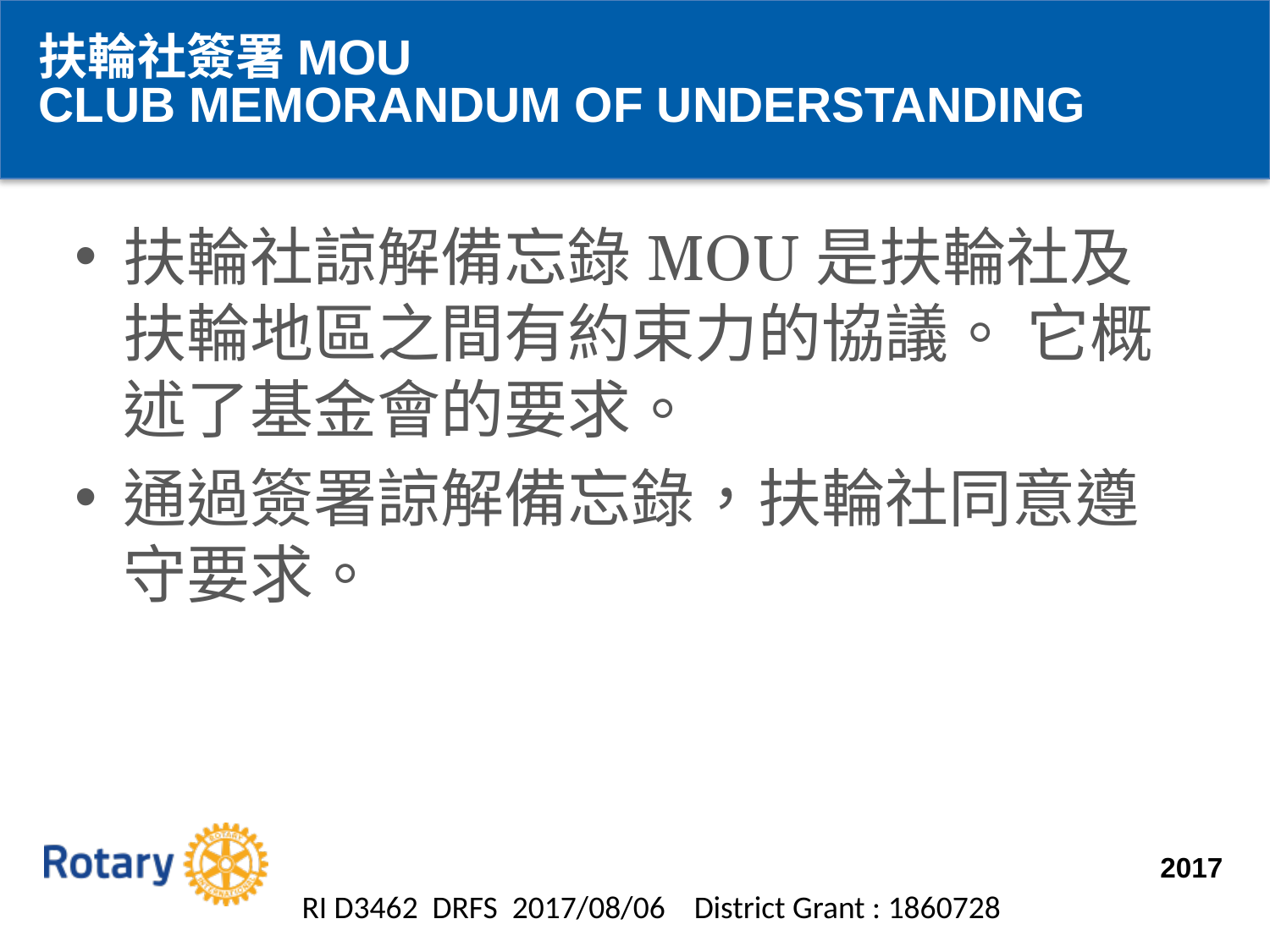

扶輪社簽署MOU
CLUB MEMORANDUM OF UNDERSTANDING
扶輪社諒解備忘錄MOU是扶輪社及扶輪地區之間有約束力的協議。 它概述了基金會的要求。
通過簽署諒解備忘錄，扶輪社同意遵守要求。